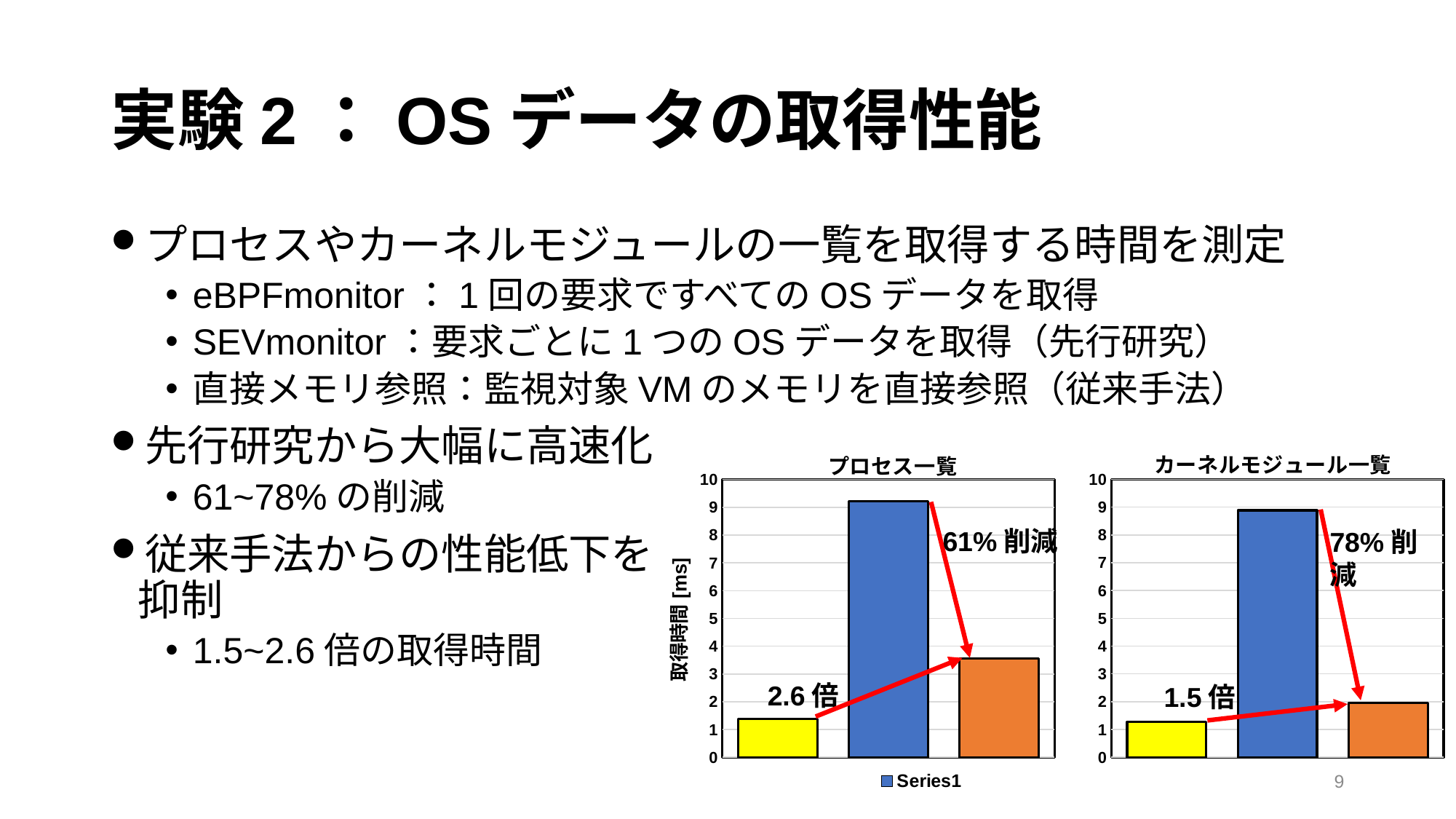

# 実験2：OSデータの取得性能
プロセスやカーネルモジュールの一覧を取得する時間を測定
eBPFmonitor：1回の要求ですべてのOSデータを取得
SEVmonitor：要求ごとに1つのOSデータを取得（先行研究）
直接メモリ参照：監視対象VMのメモリを直接参照（従来手法）
先行研究から大幅に高速化
61~78%の削減
従来手法からの性能低下を
抑制
1.5~2.6倍の取得時間

### Chart: カーネルモジュール一覧

| Category |  |
|---|---|
| 直接メモリ参照 | 1.2694967 |
| SEVmonitor | 8.8887429 |
| eBPFmonitor | 1.9473915000000006 |

### Chart: プロセス一覧

| Category |  |
|---|---|
| 直接メモリ参照 | 1.3829653999999998 |
| SEVmonitor | 9.2193192 |
| eBPFmonitor | 3.5517458000000004 |
61%削減
78%削減
2.6倍
1.5倍
9